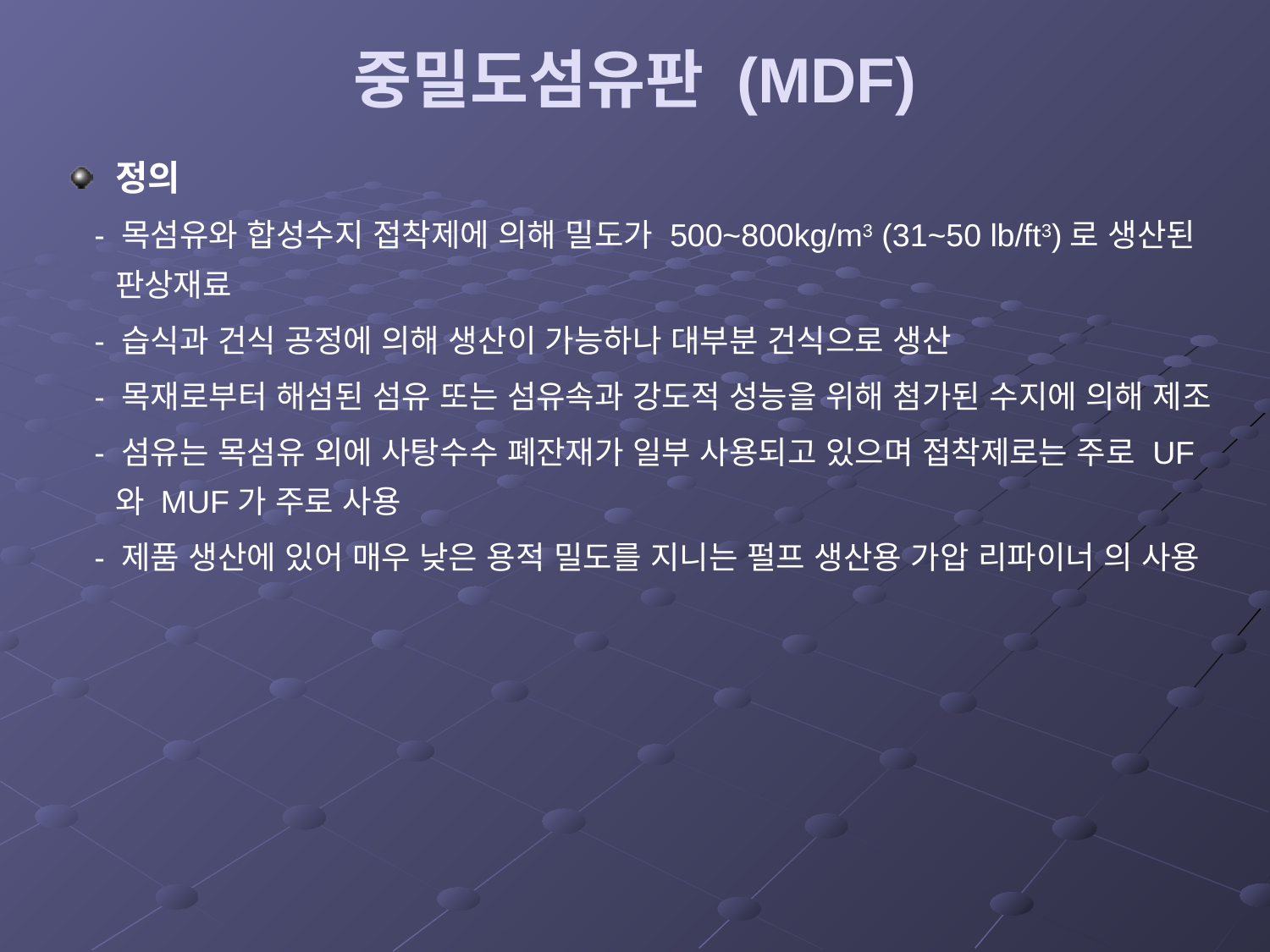

# 중밀도섬유판 (MDF)
정의
   - 목섬유와 합성수지 접착제에 의해 밀도가 500~800kg/m3 (31~50 lb/ft3)로 생산된 판상재료
   - 습식과 건식 공정에 의해 생산이 가능하나 대부분 건식으로 생산
   - 목재로부터 해섬된 섬유 또는 섬유속과 강도적 성능을 위해 첨가된 수지에 의해 제조
   - 섬유는 목섬유 외에 사탕수수 폐잔재가 일부 사용되고 있으며 접착제로는 주로 UF와 MUF가 주로 사용
   - 제품 생산에 있어 매우 낮은 용적 밀도를 지니는 펄프 생산용 가압 리파이너 의 사용